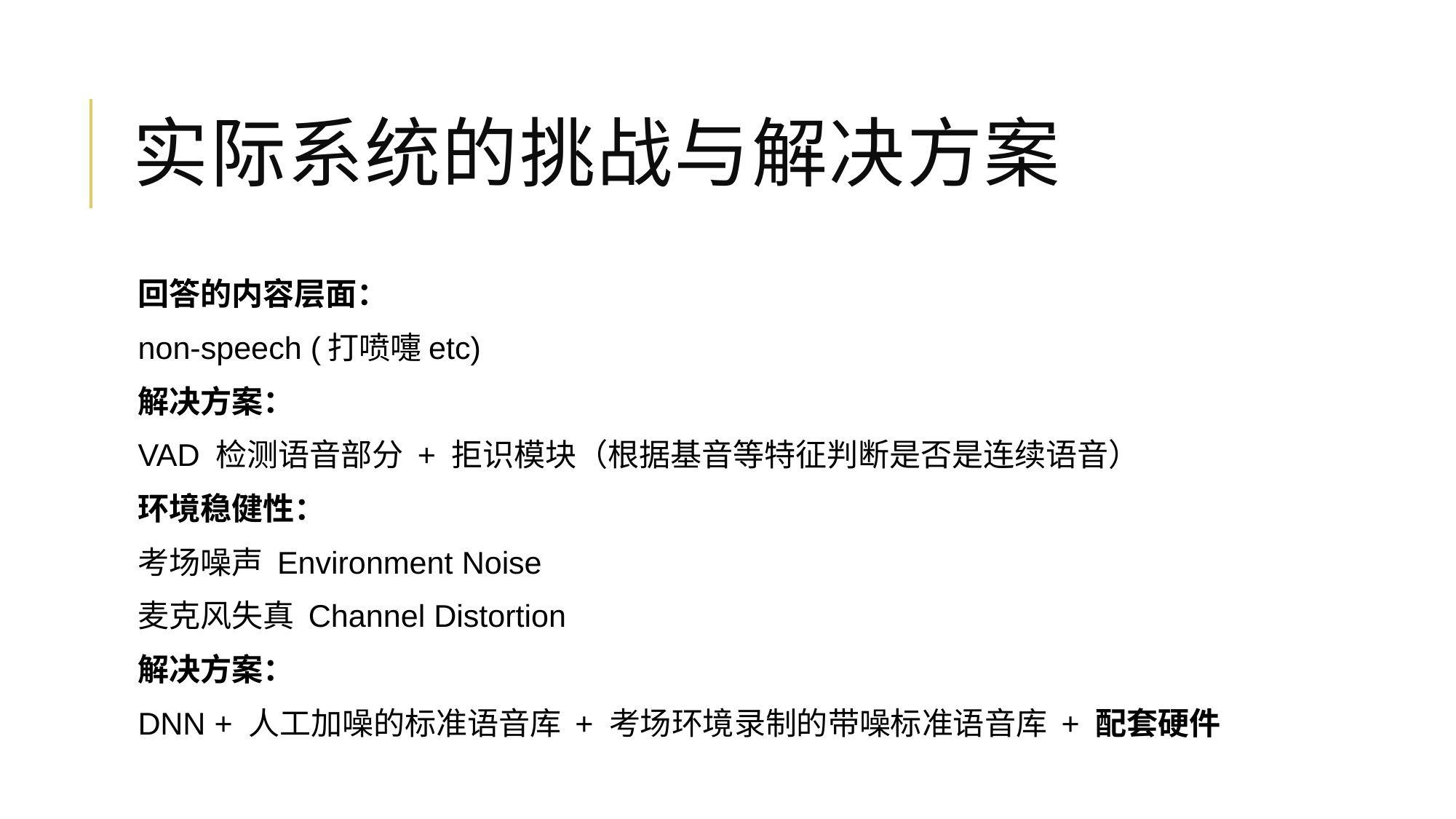

# 实际系统的挑战与解决方案
回答的内容层面：
non-speech (打喷嚏etc)
解决方案：
VAD 检测语音部分 + 拒识模块（根据基音等特征判断是否是连续语音）
环境稳健性：
考场噪声 Environment Noise
麦克风失真 Channel Distortion
解决方案：
DNN + 人工加噪的标准语音库 + 考场环境录制的带噪标准语音库 + 配套硬件